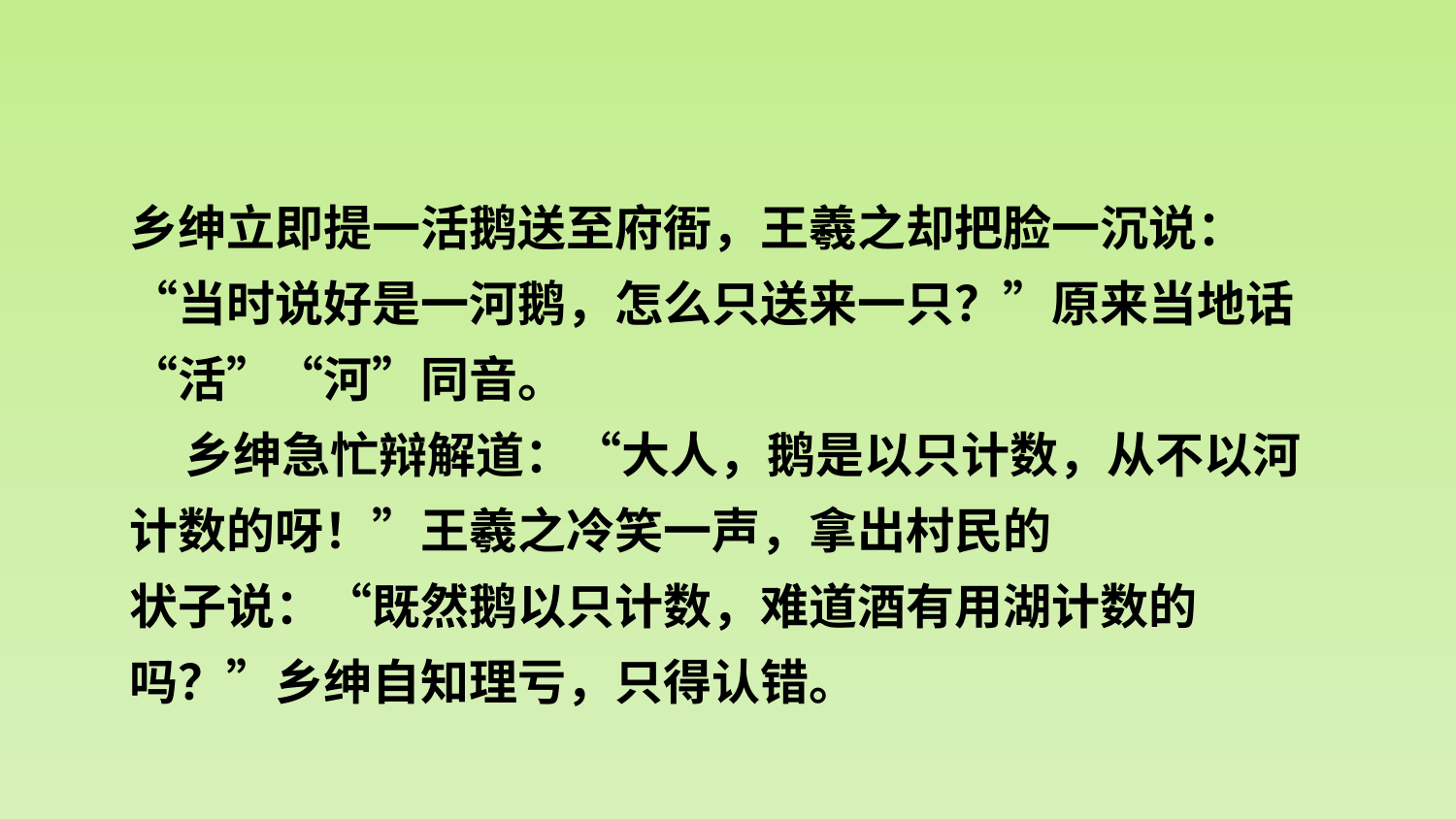

乡绅立即提一活鹅送至府衙，王羲之却把脸一沉说： “当时说好是一河鹅，怎么只送来一只？”原来当地话“活”“河”同音。
    乡绅急忙辩解道：“大人，鹅是以只计数，从不以河计数的呀！”王羲之冷笑一声，拿出村民的
状子说：“既然鹅以只计数，难道酒有用湖计数的吗？”乡绅自知理亏，只得认错。